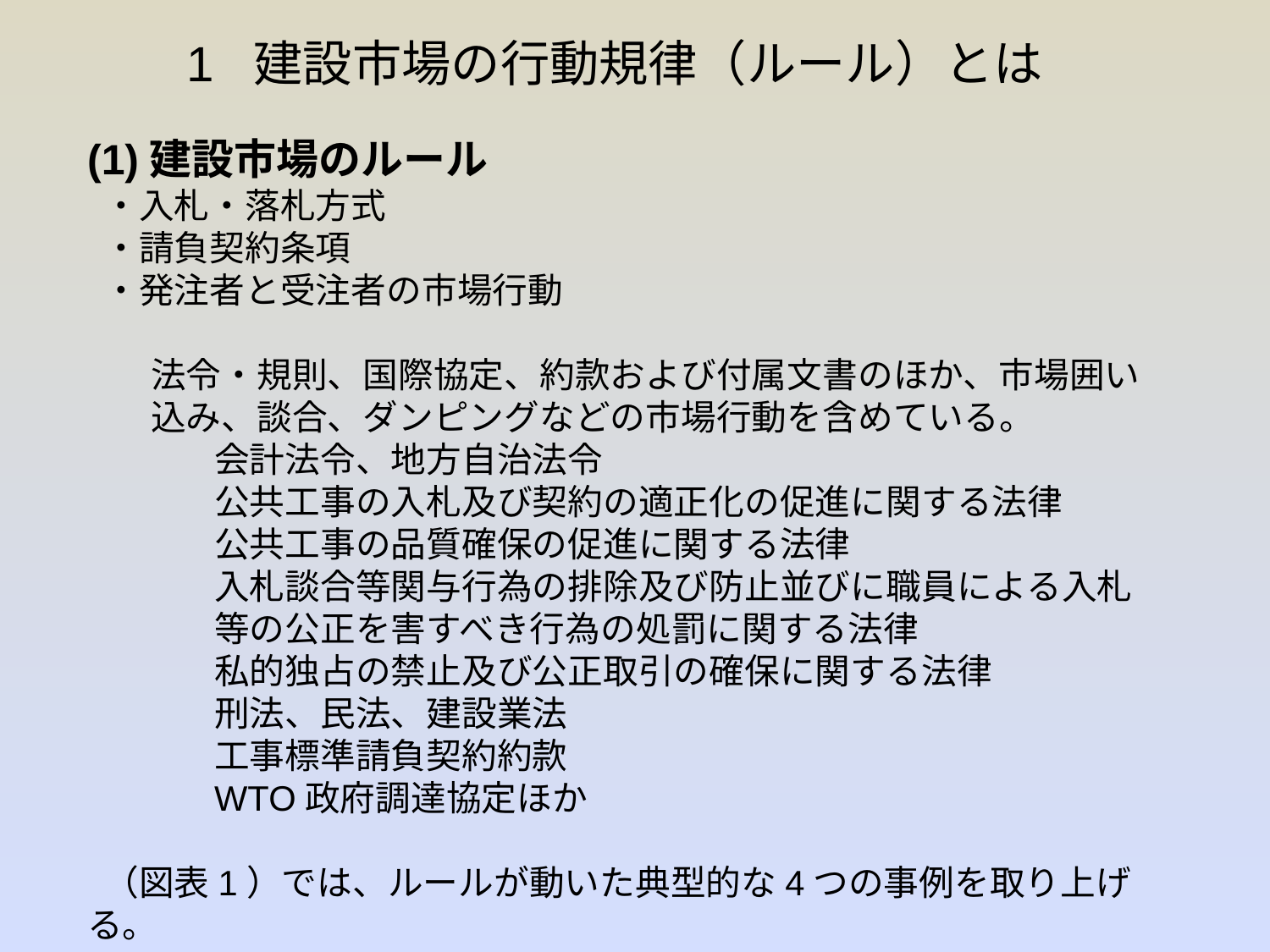

1  建設市場の行動規律（ルール）とは

(1)建設市場のルール
 ・入札・落札方式
 ・請負契約条項
 ・発注者と受注者の市場行動

法令・規則、国際協定、約款および付属文書のほか、市場囲い込み、談合、ダンピングなどの市場行動を含めている。
会計法令、地方自治法令
公共工事の入札及び契約の適正化の促進に関する法律
公共工事の品質確保の促進に関する法律
入札談合等関与行為の排除及び防止並びに職員による入札等の公正を害すべき行為の処罰に関する法律
私的独占の禁止及び公正取引の確保に関する法律
刑法、民法、建設業法
工事標準請負契約約款
WTO政府調達協定ほか

 （図表1）では、ルールが動いた典型的な4つの事例を取り上げる。